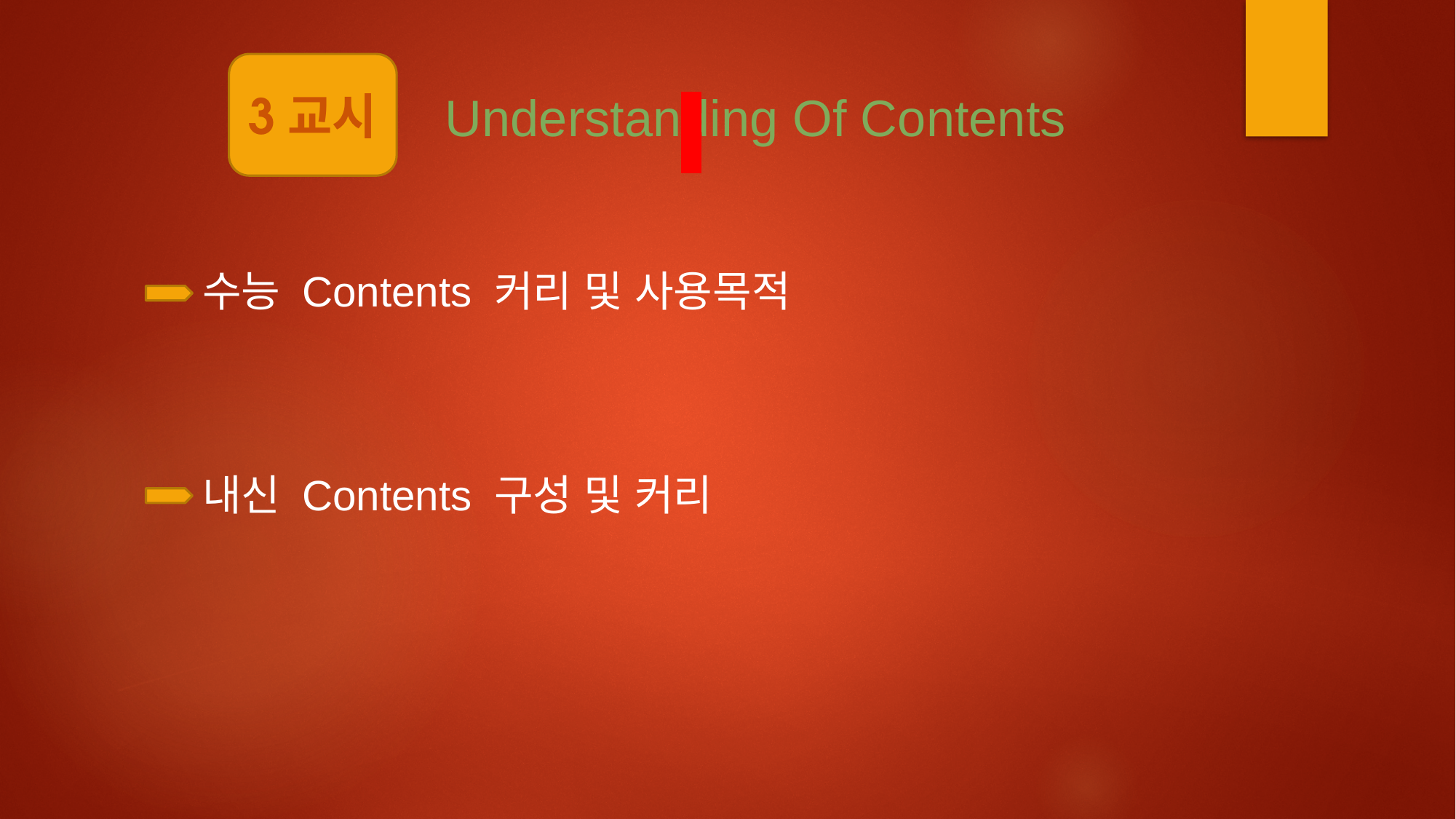

Understanding Of Contents

3교시

   수능 Contents 커리 및 사용목적

   내신 Contents 구성 및 커리